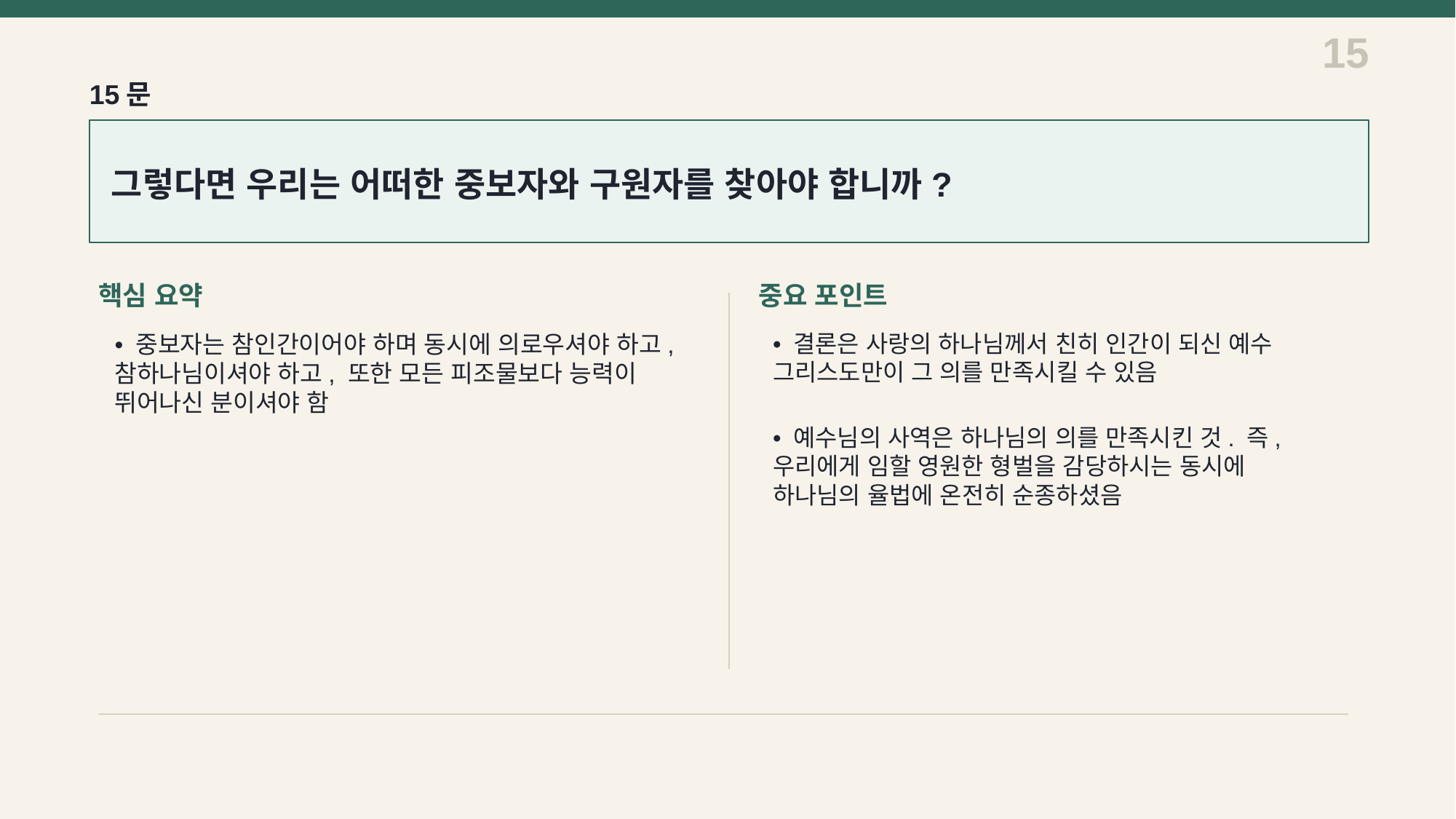

15
15문

그렇다면 우리는 어떠한 중보자와 구원자를 찾아야 합니까?
핵심 요약
중요 포인트
• 결론은 사랑의 하나님께서 친히 인간이 되신 예수 그리스도만이 그 의를 만족시킬 수 있음
• 중보자는 참인간이어야 하며 동시에 의로우셔야 하고, 참하나님이셔야 하고, 또한 모든 피조물보다 능력이 뛰어나신 분이셔야 함
• 예수님의 사역은 하나님의 의를 만족시킨 것. 즉, 우리에게 임할 영원한 형벌을 감당하시는 동시에 하나님의 율법에 온전히 순종하셨음